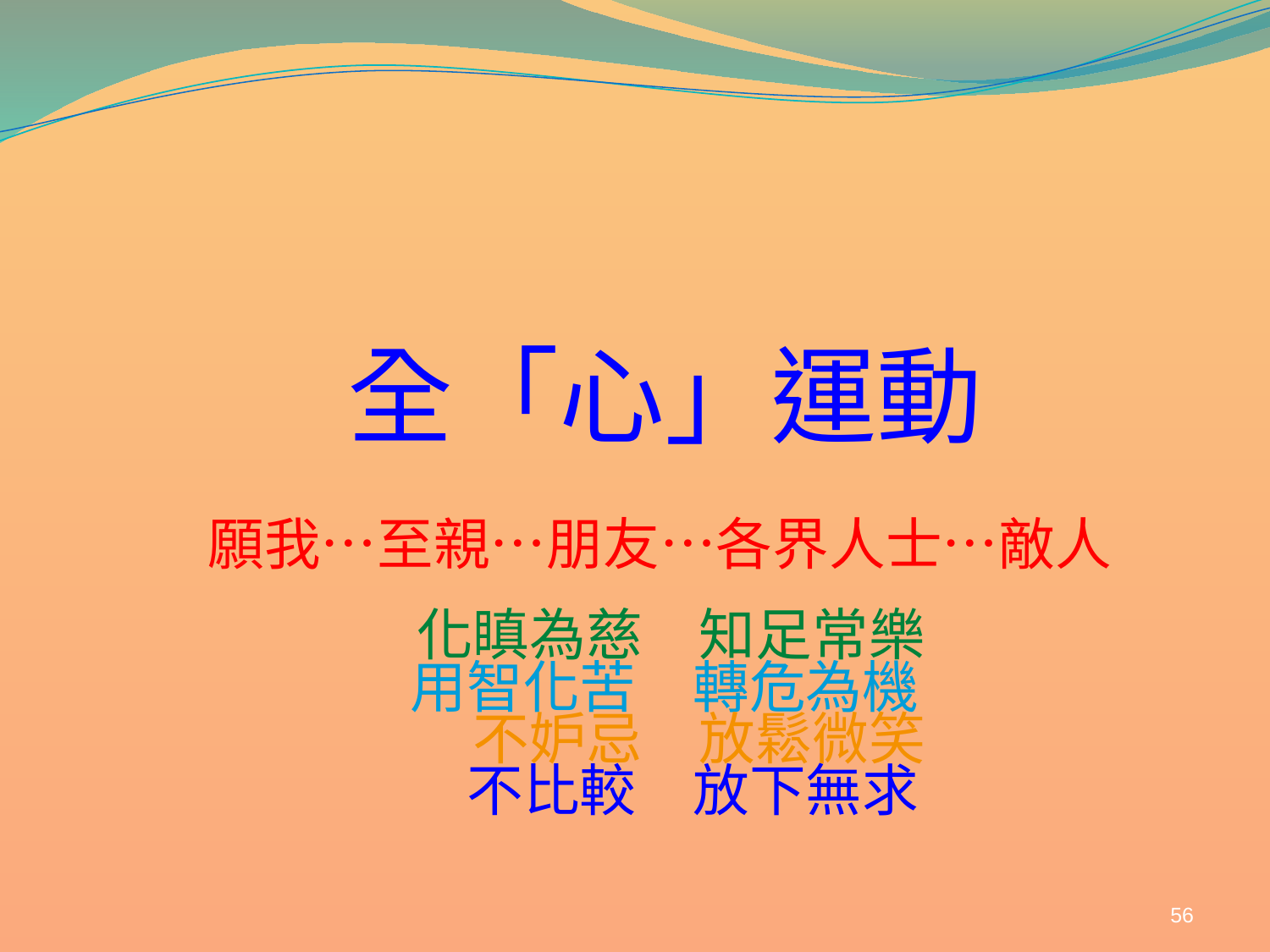

# 全「心」運動
願我…至親…朋友…各界人士…敵人

化瞋為慈　知足常樂
用智化苦　轉危為機
　不妒忌　放鬆微笑
　不比較　放下無求

56